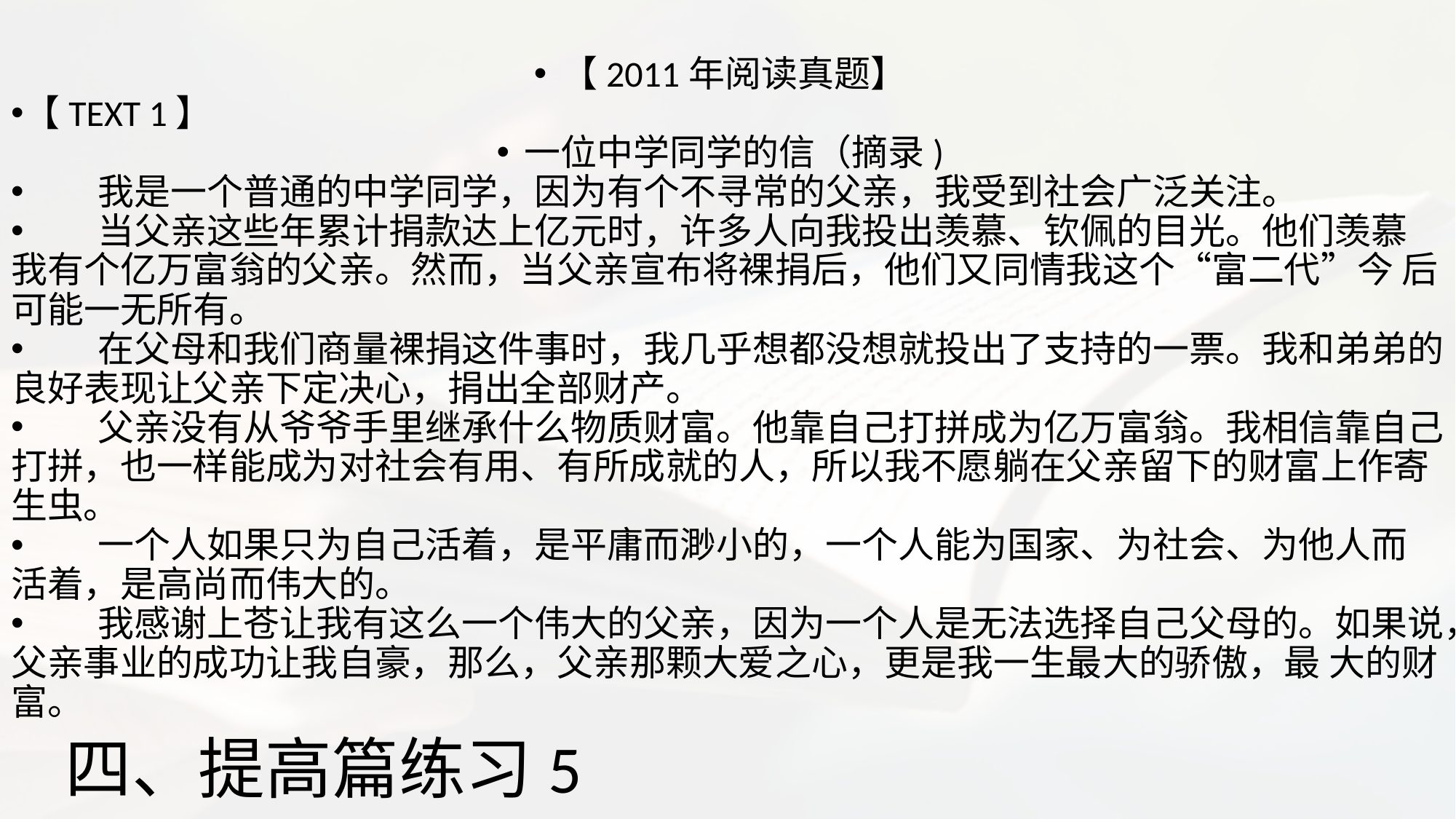

【2011年阅读真题】
【TEXT 1】
一位中学同学的信（摘录)
        我是一个普通的中学同学，因为有个不寻常的父亲，我受到社会广泛关注。
        当父亲这些年累计捐款达上亿元时，许多人向我投出羡慕、钦佩的目光。他们羡慕 我有个亿万富翁的父亲。然而，当父亲宣布将裸捐后，他们又同情我这个“富二代”今 后可能一无所有。
        在父母和我们商量裸捐这件事时，我几乎想都没想就投出了支持的一票。我和弟弟的良好表现让父亲下定决心，捐出全部财产。
        父亲没有从爷爷手里继承什么物质财富。他靠自己打拼成为亿万富翁。我相信靠自己打拼，也一样能成为对社会有用、有所成就的人，所以我不愿躺在父亲留下的财富上作寄生虫。
        一个人如果只为自己活着，是平庸而渺小的，一个人能为国家、为社会、为他人而 活着，是高尚而伟大的。
        我感谢上苍让我有这么一个伟大的父亲，因为一个人是无法选择自己父母的。如果说，父亲事业的成功让我自豪，那么，父亲那颗大爱之心，更是我一生最大的骄傲，最 大的财富。
# 四、提高篇练习5